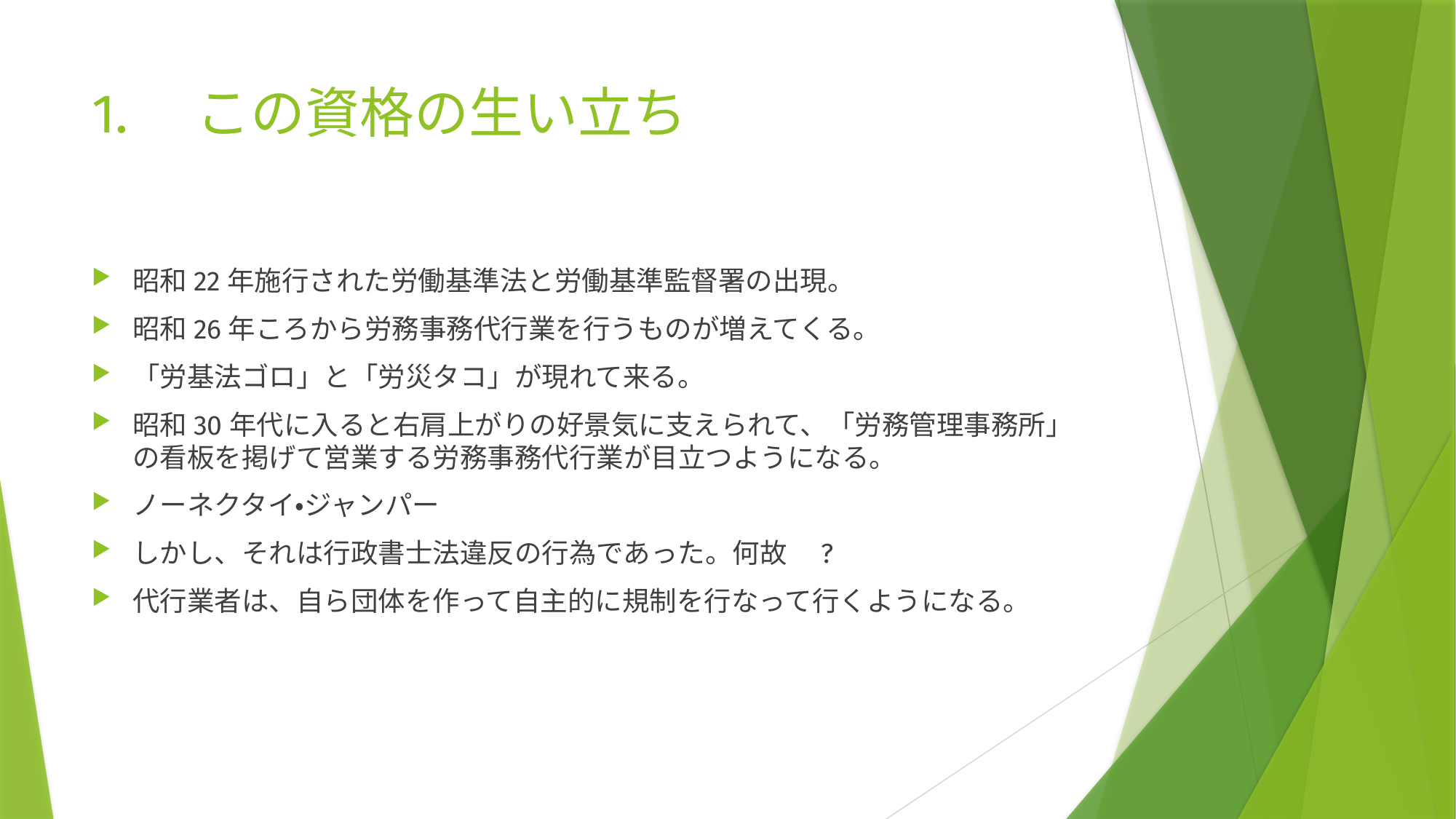

# 1.　この資格の生い立ち
昭和22年施行された労働基準法と労働基準監督署の出現。
昭和26年ころから労務事務代行業を行うものが増えてくる。
「労基法ゴロ」と「労災タコ」が現れて来る。
昭和30年代に入ると右肩上がりの好景気に支えられて、「労務管理事務所」の看板を掲げて営業する労務事務代行業が目立つようになる。
ノーネクタイ・ジャンパー
しかし、それは行政書士法違反の行為であった。何故　?
代行業者は、自ら団体を作って自主的に規制を行なって行くようになる。